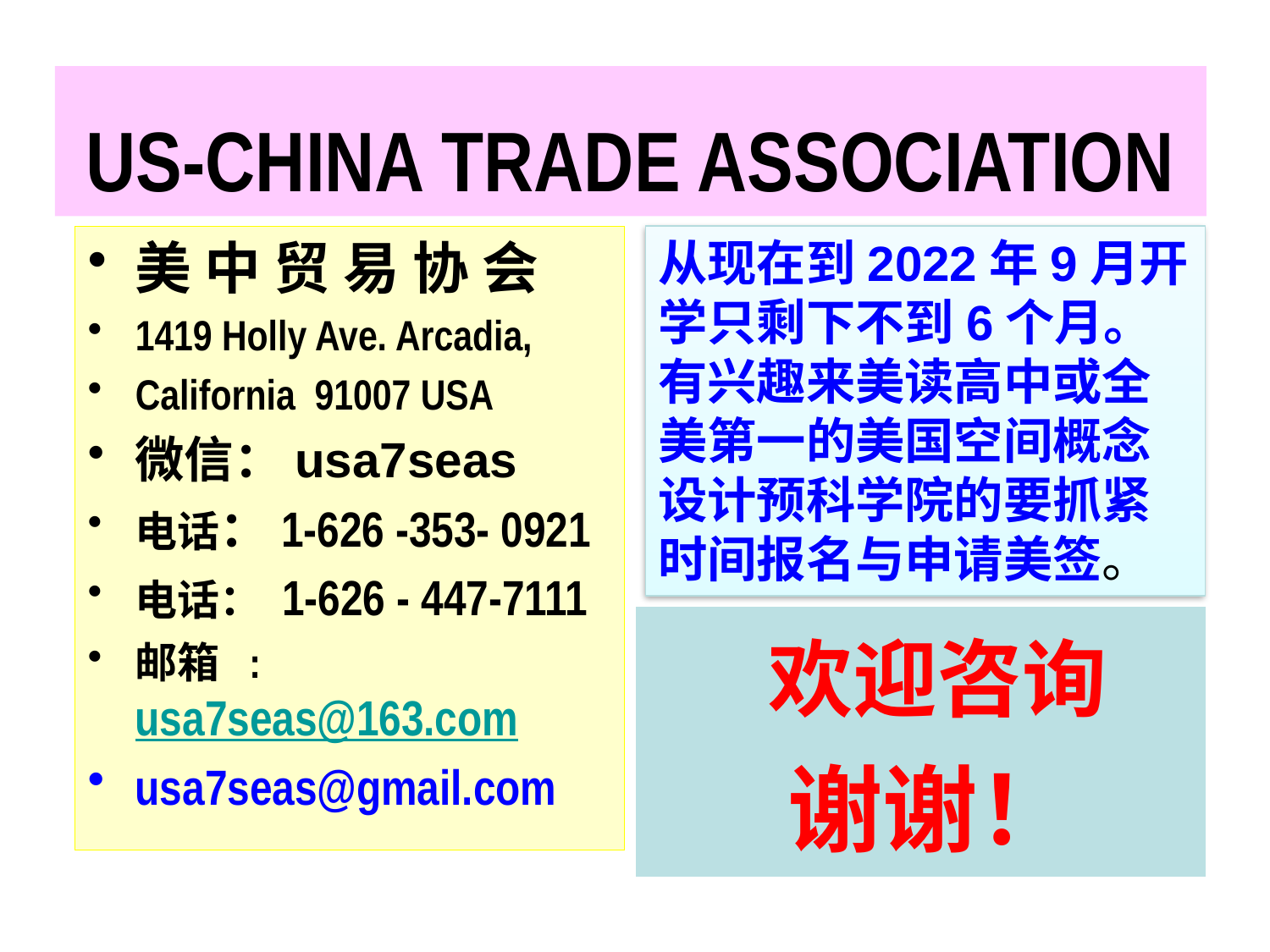

# US-CHINA TRADE ASSOCIATION
美 中 贸 易 协 会
1419 Holly Ave. Arcadia,
California  91007 USA
微信：usa7seas
电话：1-626 -353- 0921
电话： 1-626 - 447-7111
邮箱  : usa7seas@163.com
usa7seas@gmail.com
从现在到2022年9月开学只剩下不到6个月。有兴趣来美读高中或全美第一的美国空间概念设计预科学院的要抓紧时间报名与申请美签。
| 欢迎咨询 谢谢！ |
| --- |